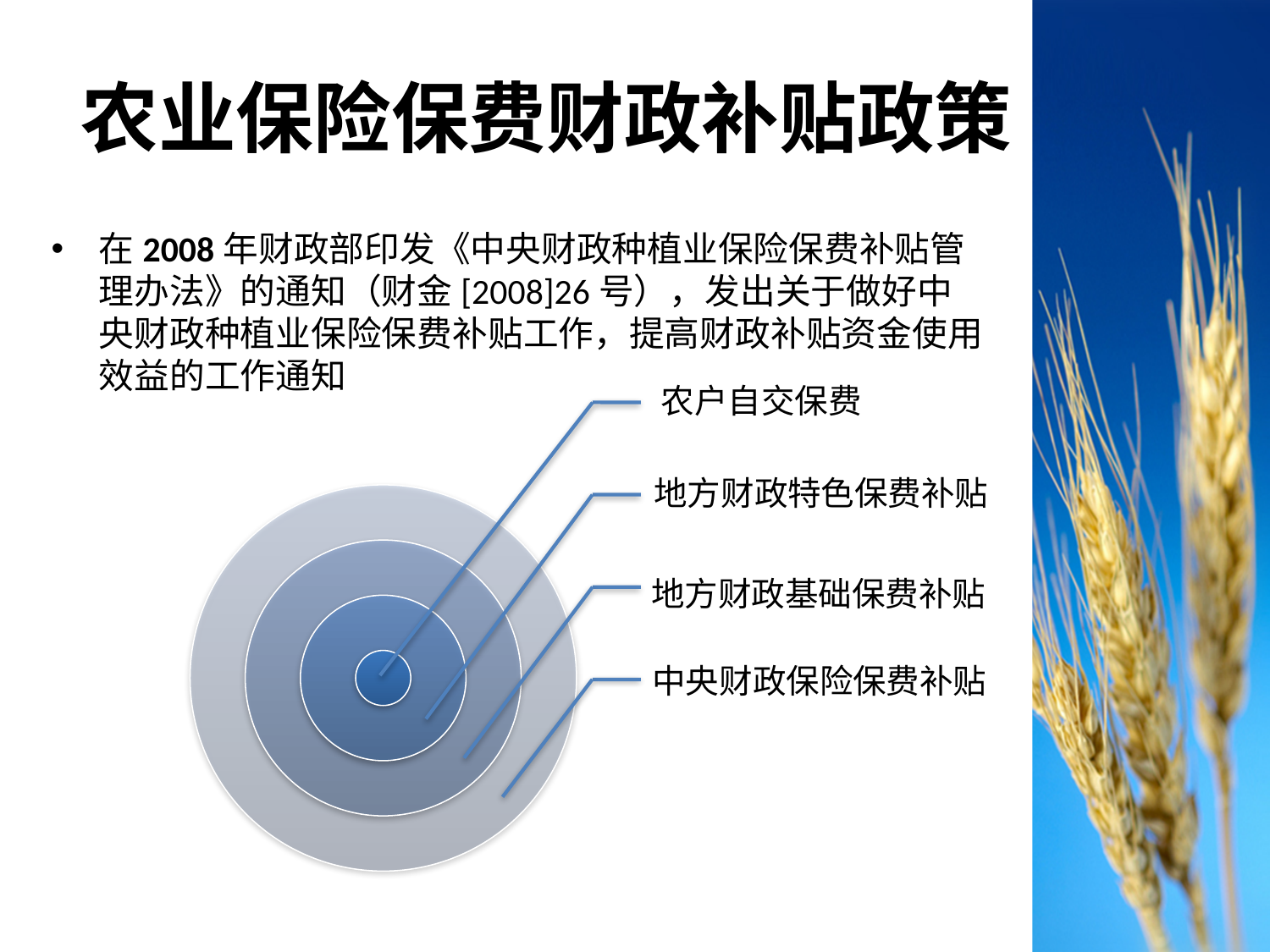

# 农业保险保费财政补贴政策
在2008年财政部印发《中央财政种植业保险保费补贴管理办法》的通知（财金[2008]26号），发出关于做好中央财政种植业保险保费补贴工作，提高财政补贴资金使用效益的工作通知
农户自交保费
地方财政特色保费补贴
地方财政基础保费补贴
中央财政保险保费补贴